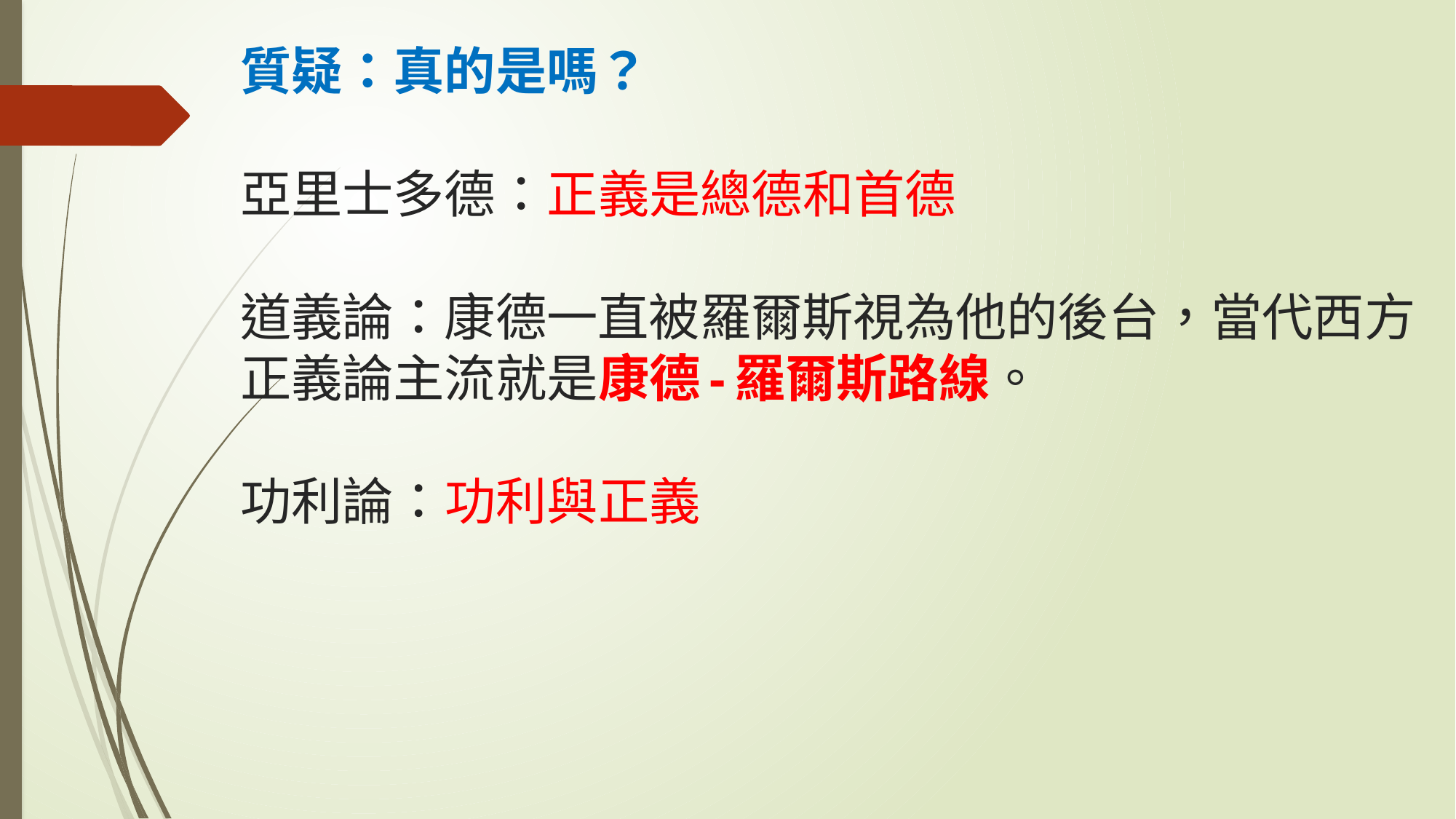

# 質疑：真的是嗎？ 亞里士多德：正義是總德和首德 道義論：康德一直被羅爾斯視為他的後台，當代西方正義論主流就是康德-羅爾斯路線。 功利論：功利與正義